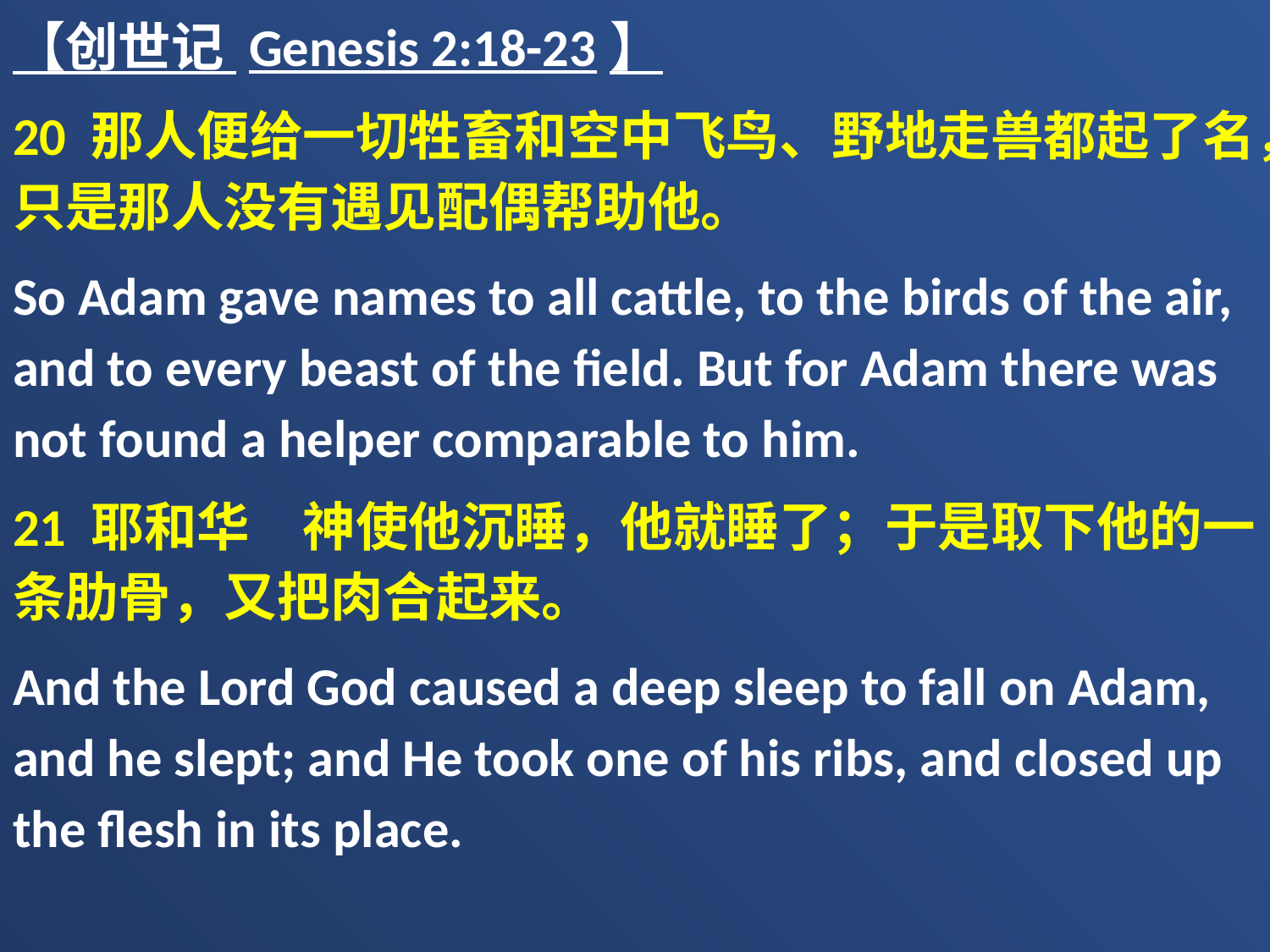

【创世记 Genesis 2:18-23】
20 那人便给一切牲畜和空中飞鸟、野地走兽都起了名，只是那人没有遇见配偶帮助他。
So Adam gave names to all cattle, to the birds of the air, and to every beast of the field. But for Adam there was not found a helper comparable to him.
21 耶和华　神使他沉睡，他就睡了；于是取下他的一条肋骨，又把肉合起来。
And the Lord God caused a deep sleep to fall on Adam, and he slept; and He took one of his ribs, and closed up the flesh in its place.